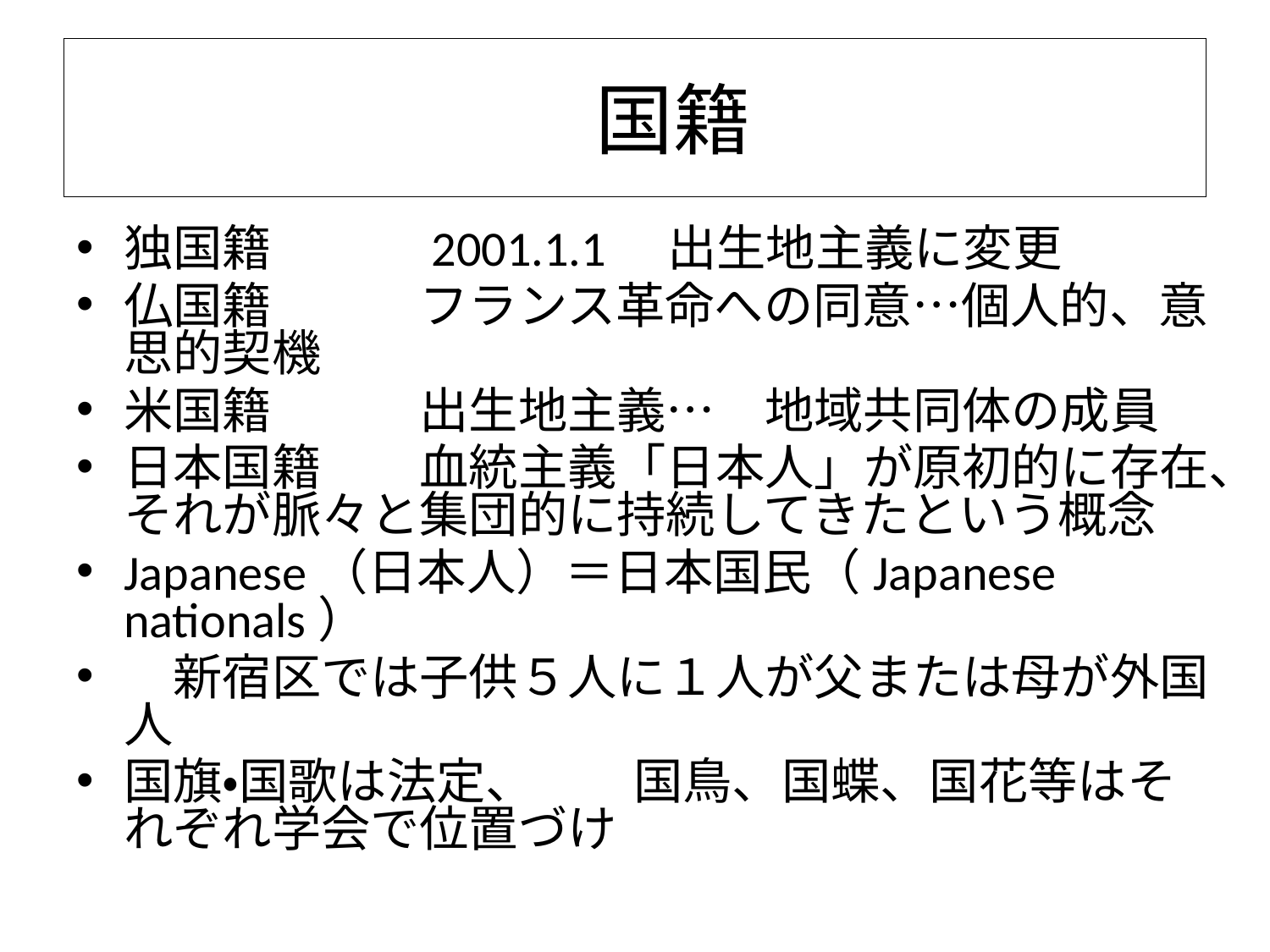

# 国籍
独国籍　　　2001.1.1　出生地主義に変更
仏国籍　　　フランス革命への同意…個人的、意思的契機
米国籍　　　出生地主義…　地域共同体の成員
日本国籍　　血統主義「日本人」が原初的に存在、それが脈々と集団的に持続してきたという概念
Japanese（日本人）＝日本国民（Japanese　nationals）
　新宿区では子供５人に１人が父または母が外国人
国旗・国歌は法定、　　国鳥、国蝶、国花等はそれぞれ学会で位置づけ